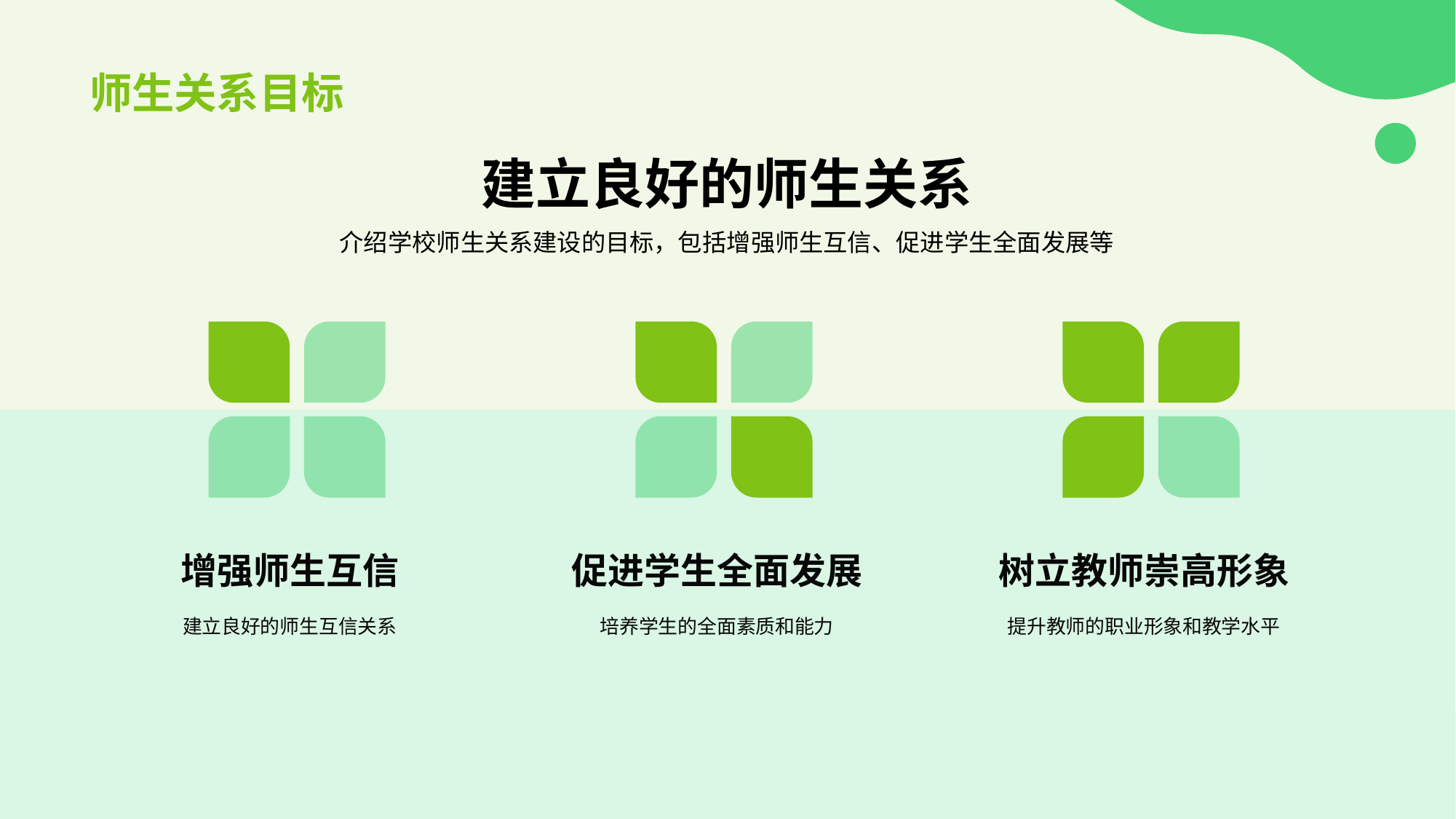

# 师生关系目标
建立良好的师生关系
介绍学校师生关系建设的目标，包括增强师生互信、促进学生全面发展等

增强师生互信
建立良好的师生互信关系

促进学生全面发展
培养学生的全面素质和能力

树立教师崇高形象
提升教师的职业形象和教学水平